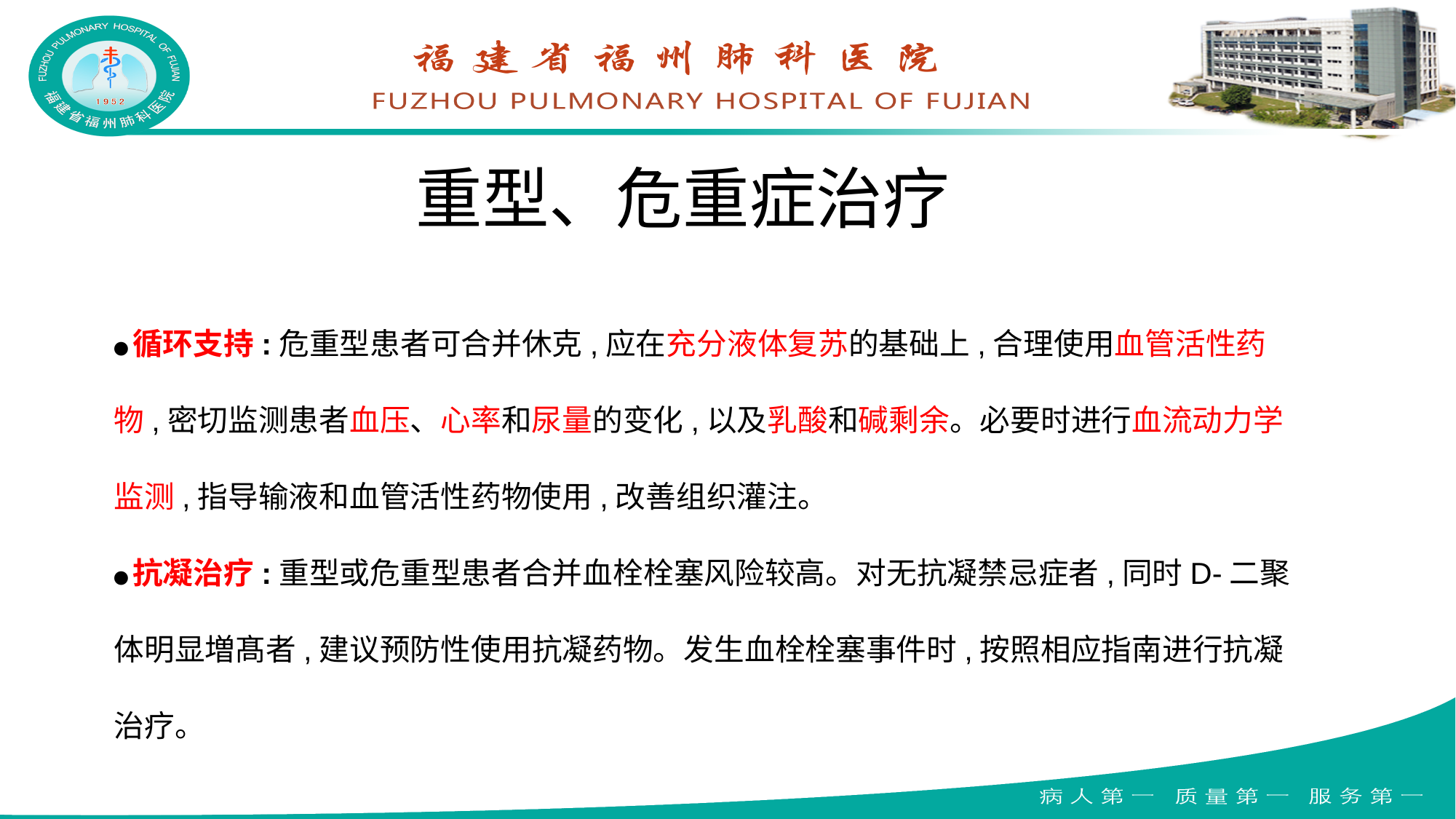

# 重型、危重症治疗
●循环支持:危重型患者可合并休克,应在充分液体复苏的基础上,合理使用血管活性药物,密切监测患者血压、心率和尿量的变化,以及乳酸和碱剩余。必要时进行血流动力学监测,指导输液和血管活性药物使用,改善组织灌注。
●抗凝治疗:重型或危重型患者合并血栓栓塞风险较高。对无抗凝禁忌症者,同时D-二聚体明显増髙者,建议预防性使用抗凝药物。发生血栓栓塞事件时,按照相应指南进行抗凝治疗。